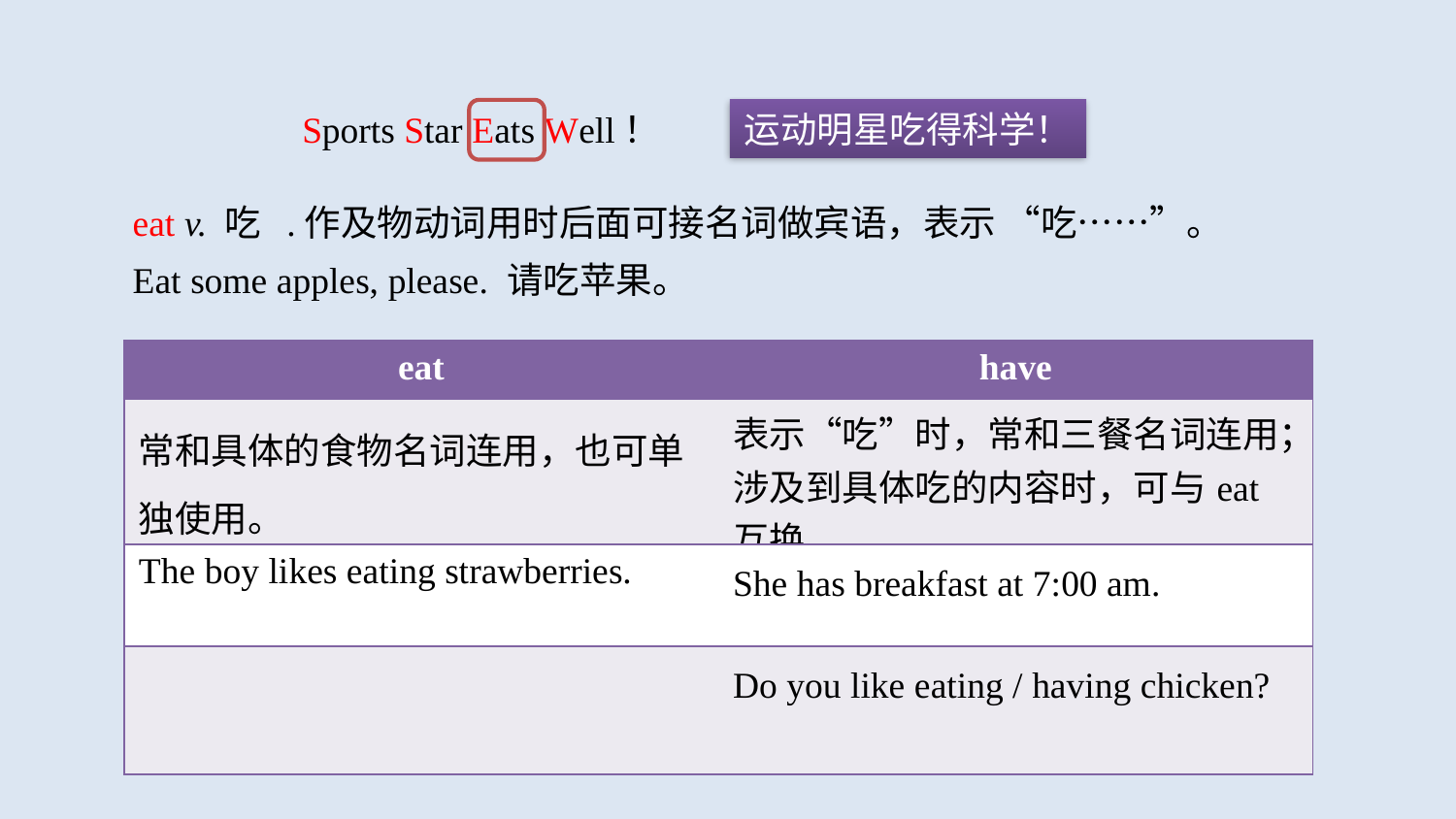

Sports Star Eats Well！
运动明星吃得科学！

eat v. 吃  .作及物动词用时后面可接名词做宾语，表示 “吃……”。
Eat some apples, please. 请吃苹果。
| eat | have |
| --- | --- |
| 常和具体的食物名词连用，也可单独使用。 | 表示“吃”时，常和三餐名词连用；涉及到具体吃的内容时，可与eat互换。 |
| The boy likes eating strawberries. | She has breakfast at 7:00 am. |
|  | Do you like eating / having chicken? |